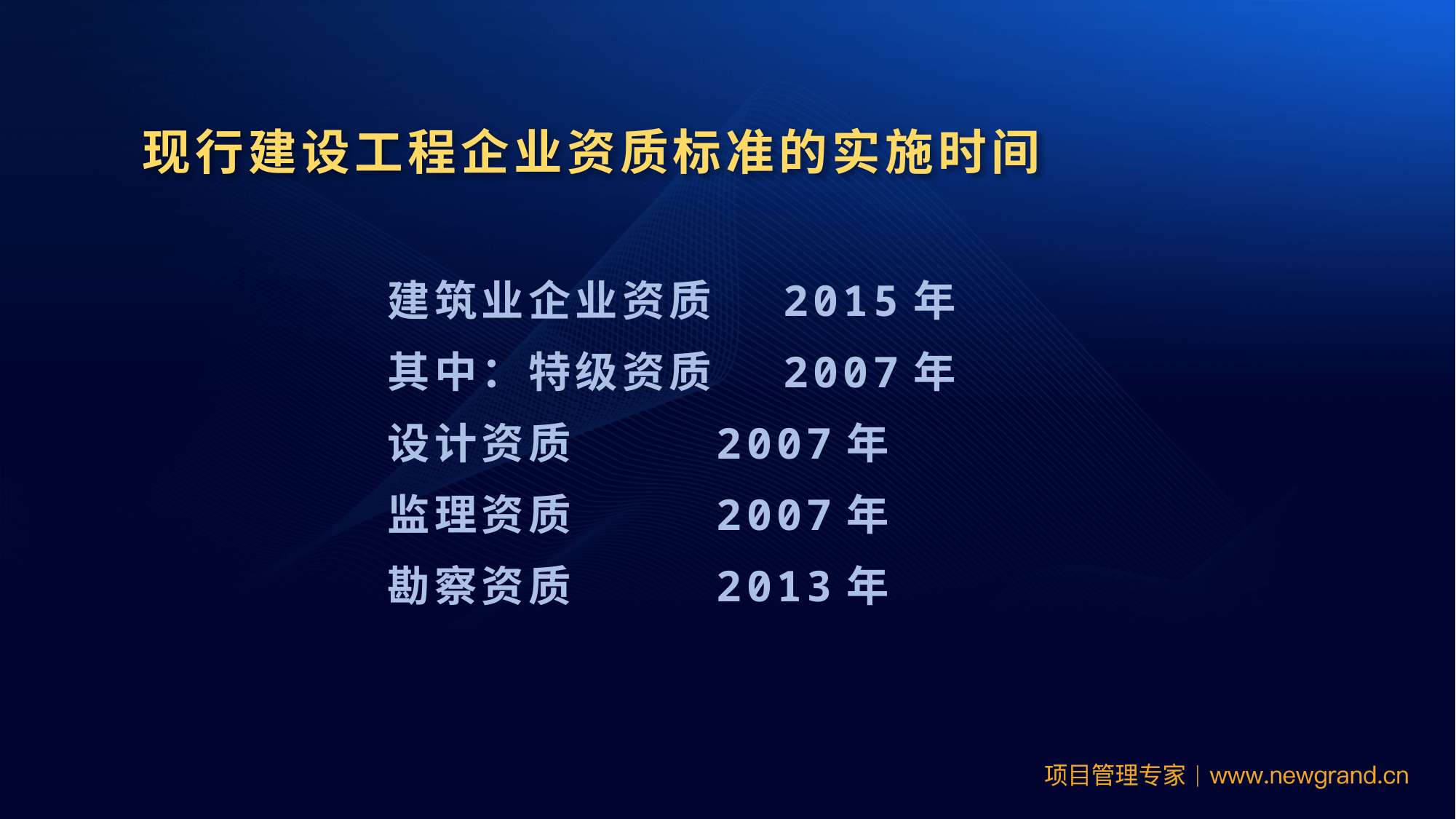

现行建设工程企业资质标准的实施时间
建筑业企业资质    2015年
其中：特级资质    2007年
设计资质          2007年
监理资质          2007年
勘察资质          2013年